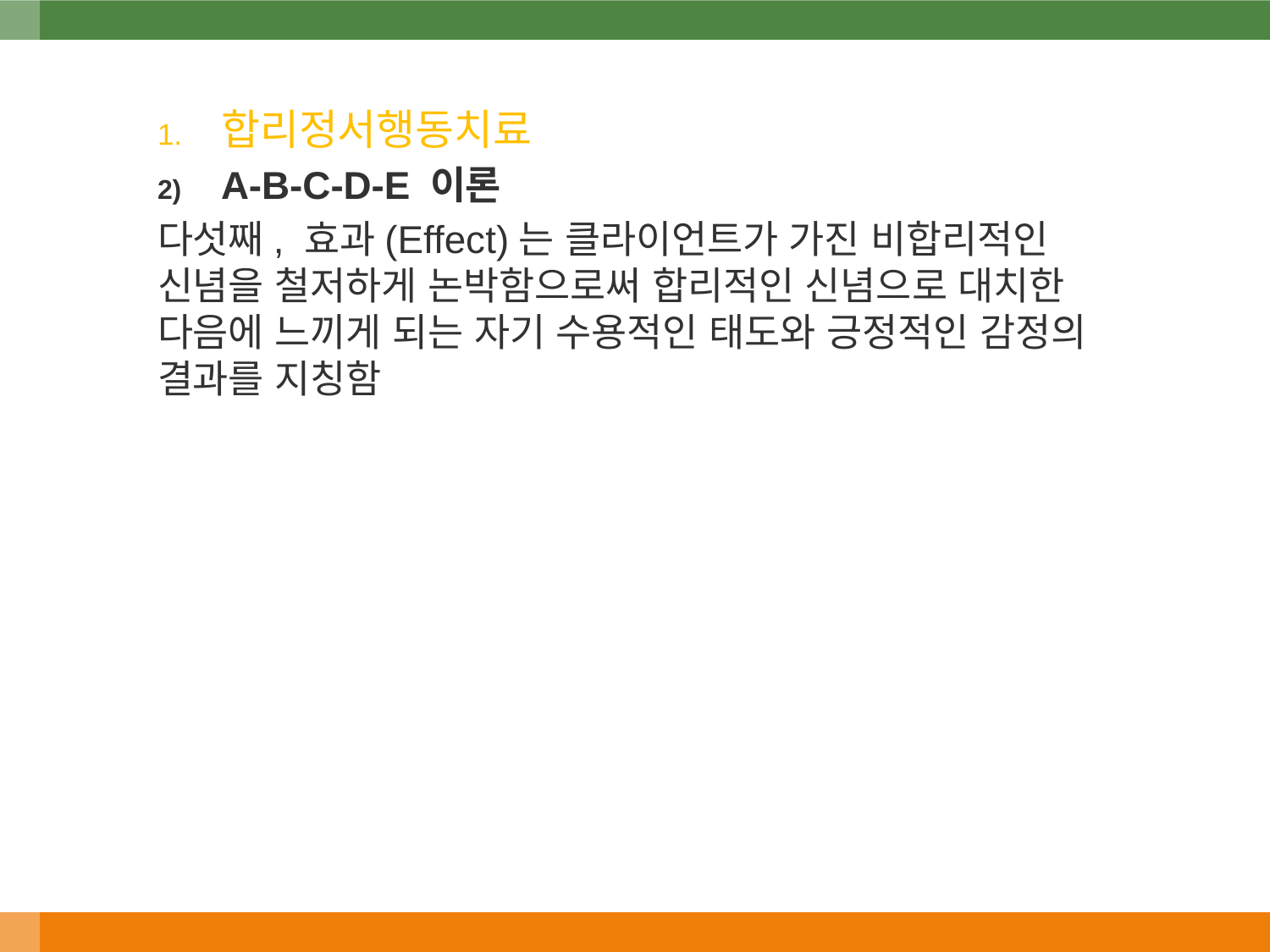

합리정서행동치료
A-B-C-D-E 이론
다섯째, 효과(Effect)는 클라이언트가 가진 비합리적인 신념을 철저하게 논박함으로써 합리적인 신념으로 대치한 다음에 느끼게 되는 자기 수용적인 태도와 긍정적인 감정의 결과를 지칭함